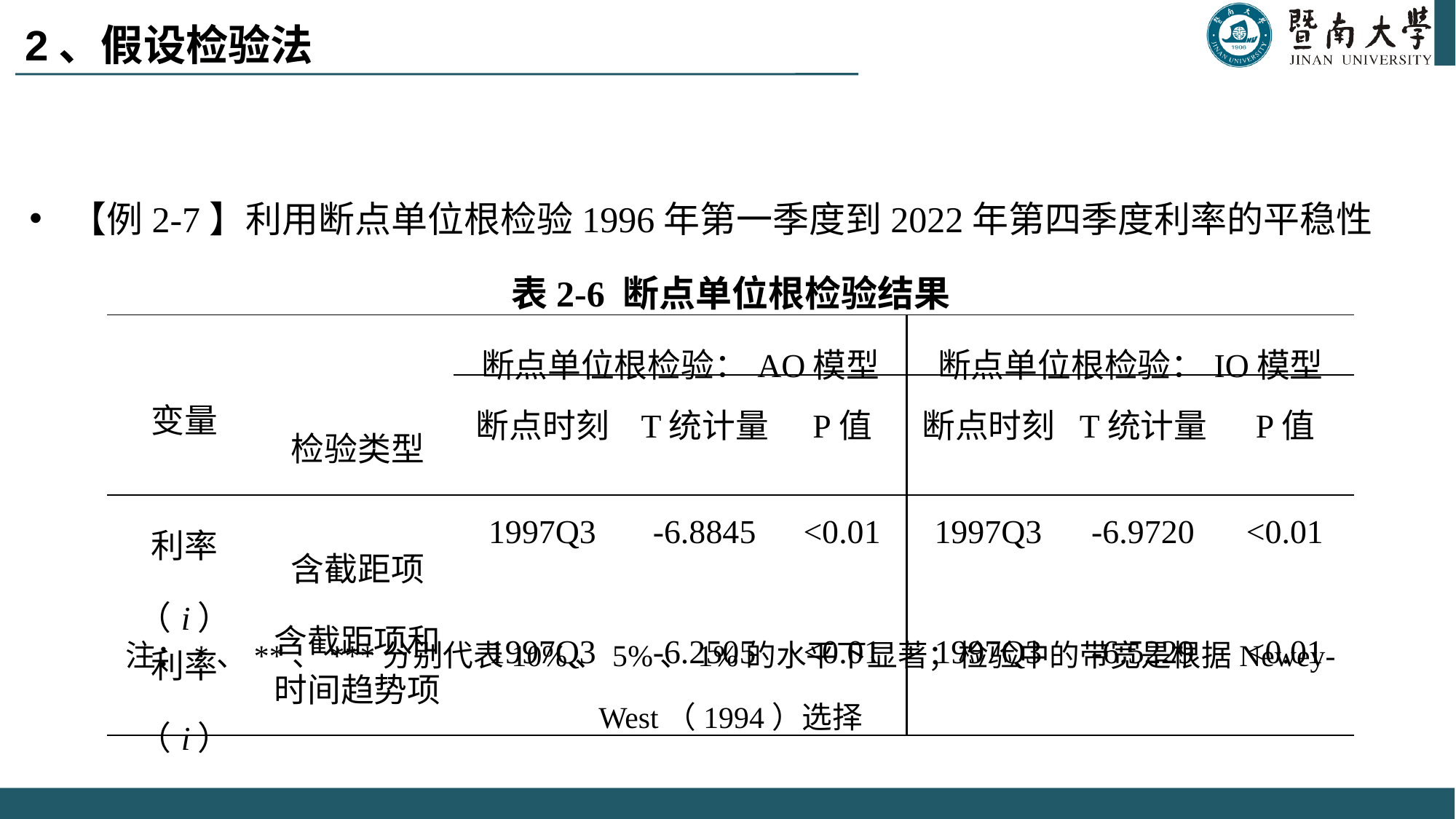

# 2、假设检验法
【例2-7】利用断点单位根检验1996年第一季度到2022年第四季度利率的平稳性
表2-6 断点单位根检验结果

注：*、**、***分别代表10%、5%、1%的水平下显著；检验中的带宽是根据Newey-West（1994）选择
| 变量 |  | 断点单位根检验：AO模型 |  |  | 断点单位根检验：IO模型 |  |  |
| --- | --- | --- | --- | --- | --- | --- | --- |
|  | 检验类型 | 断点时刻 | T统计量 | P值 | 断点时刻 | T统计量 | P值 |
| 利率（i） | 含截距项 | 1997Q3 | -6.8845 | <0.01 | 1997Q3 | -6.9720 | <0.01 |
| 利率（i） | 含截距项和 时间趋势项 | 1997Q3 | -6.2505 | <0.01 | 1997Q3 | -6.5229 | <0.01 |